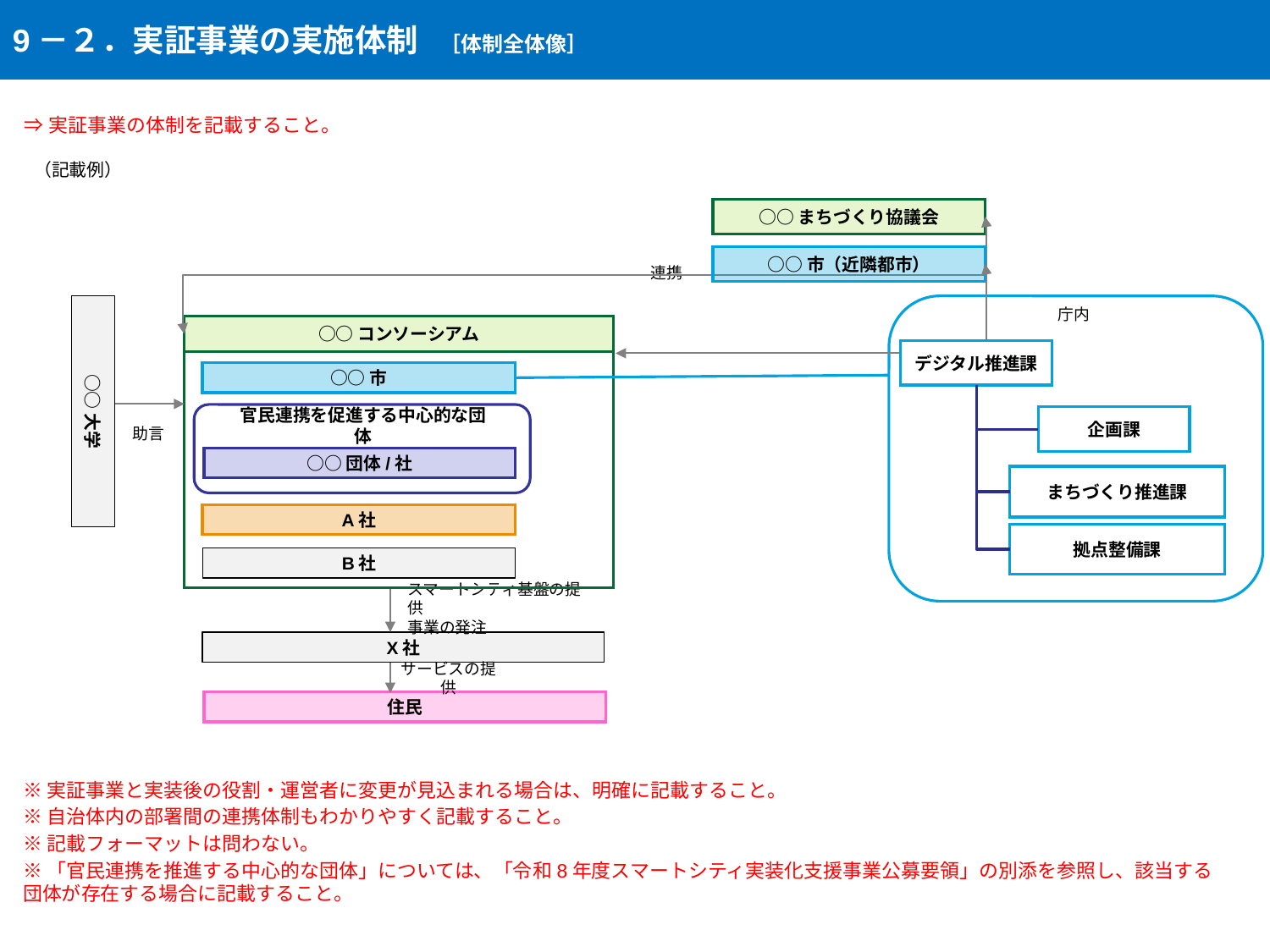

9－２．実証事業の実施体制　［体制全体像］
⇒実証事業の体制を記載すること。
（記載例）
○○まちづくり協議会
○○市（近隣都市）
連携

○○大学
庁内

○○コンソーシアム
デジタル推進課
○○市

企画課
官民連携を促進する中心的な団体
助言
○○団体/社
まちづくり推進課
A社
拠点整備課
B社
スマートシティ基盤の提供
事業の発注
X社
サービスの提供
住民
※実証事業と実装後の役割・運営者に変更が見込まれる場合は、明確に記載すること。
※自治体内の部署間の連携体制もわかりやすく記載すること。
※記載フォーマットは問わない。
※「官民連携を推進する中心的な団体」については、「令和8年度スマートシティ実装化支援事業公募要領」の別添を参照し、該当する団体が存在する場合に記載すること。